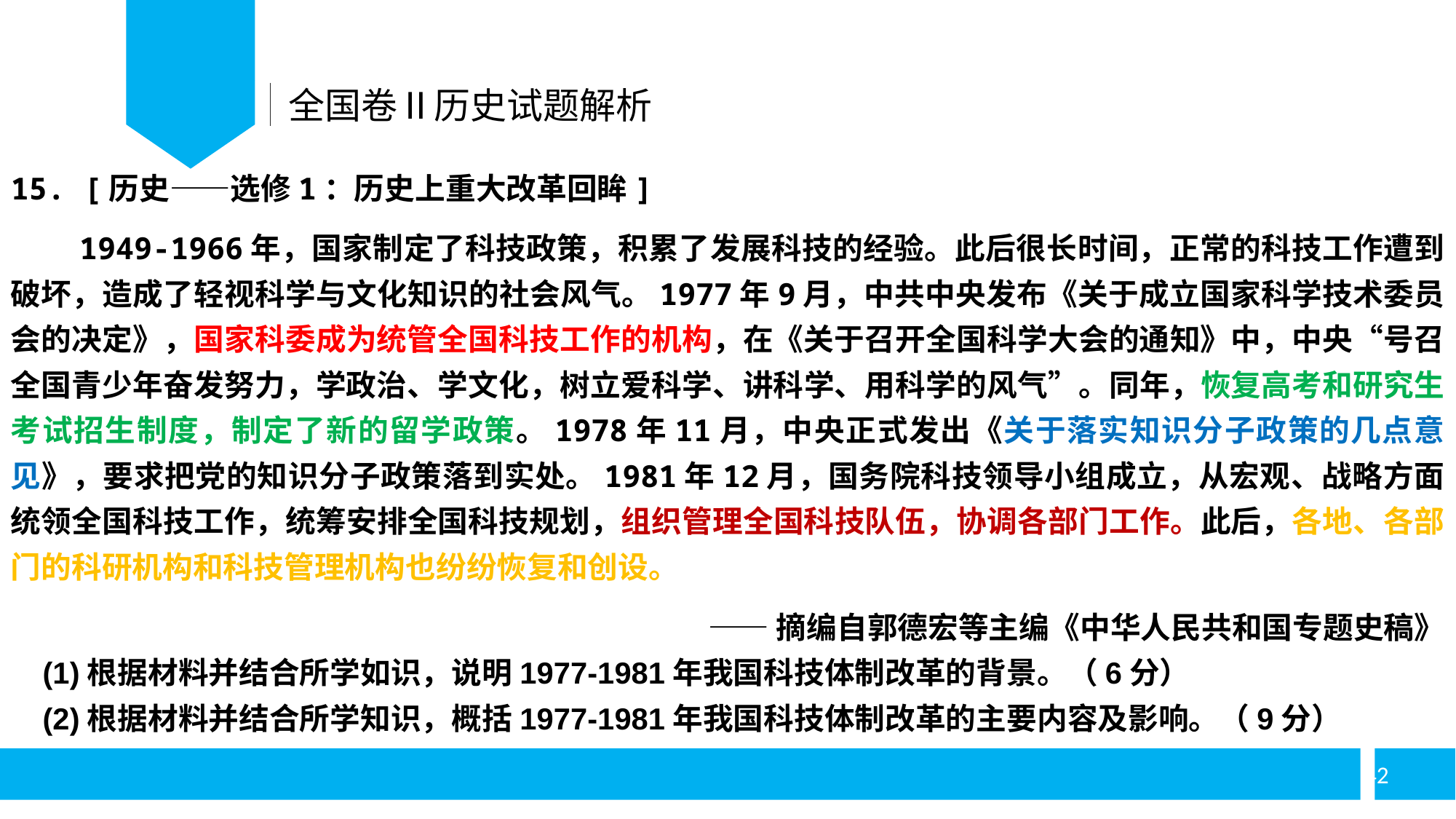

全国卷Ⅱ历史试题解析
15. [历史——选修1：历史上重大改革回眸]
  1949-1966年，国家制定了科技政策，积累了发展科技的经验。此后很长时间，正常的科技工作遭到破坏，造成了轻视科学与文化知识的社会风气。1977年9月，中共中央发布《关于成立国家科学技术委员会的决定》，国家科委成为统管全国科技工作的机构，在《关于召开全国科学大会的通知》中，中央“号召全国青少年奋发努力，学政治、学文化，树立爱科学、讲科学、用科学的风气”。同年，恢复高考和研究生考试招生制度，制定了新的留学政策。1978年11月，中央正式发出《关于落实知识分子政策的几点意见》，要求把党的知识分子政策落到实处。1981年12月，国务院科技领导小组成立，从宏观、战略方面统领全国科技工作，统筹安排全国科技规划，组织管理全国科技队伍，协调各部门工作。此后，各地、各部门的科研机构和科技管理机构也纷纷恢复和创设。
                               ——摘编自郭德宏等主编《中华人民共和国专题史稿》
(1)根据材料并结合所学如识，说明1977-1981年我国科技体制改革的背景。（6分）
(2)根据材料并结合所学知识，概括1977-1981年我国科技体制改革的主要内容及影响。（9分）